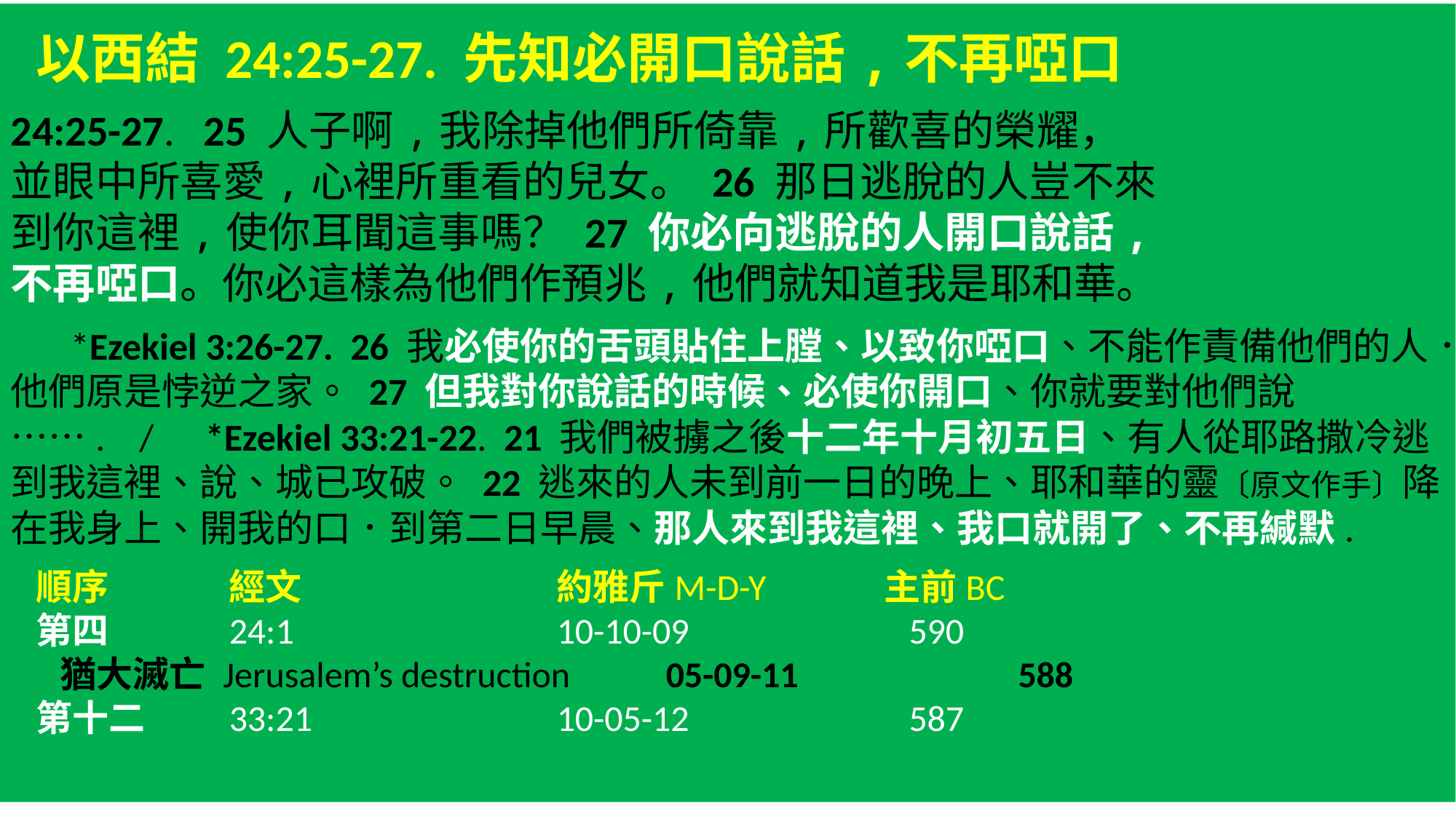

以西結 24:25-27. 先知必開口說話,不再啞口

24:25-27.   25 人子啊,我除掉他們所倚靠,所歡喜的榮耀，
並眼中所喜愛,心裡所重看的兒女。 26 那日逃脫的人豈不來
到你這裡,使你耳聞這事嗎？ 27 你必向逃脫的人開口說話,
不再啞口。你必這樣為他們作預兆,他們就知道我是耶和華。

       *Ezekiel 3:26-27.  26 我必使你的舌頭貼住上膛、以致你啞口、不能作責備他們的人．他們原是悖逆之家。 27 但我對你說話的時候、必使你開口、你就要對他們說 …….    /      *Ezekiel 33:21-22.  21 我們被擄之後十二年十月初五日、有人從耶路撒冷逃到我這裡、說、城已攻破。 22 逃來的人未到前一日的晚上、耶和華的靈〔原文作手〕降在我身上、開我的口．到第二日早晨、那人來到我這裡、我口就開了、不再緘默.

  順序		經文			約雅斤M-D-Y		主前BC
  第四 		24:1			10-10-09		   590
     猶大滅亡 Jerusalem’s destruction 	05-09-11		   588
  第十二 	33:21			10-05-12		   587